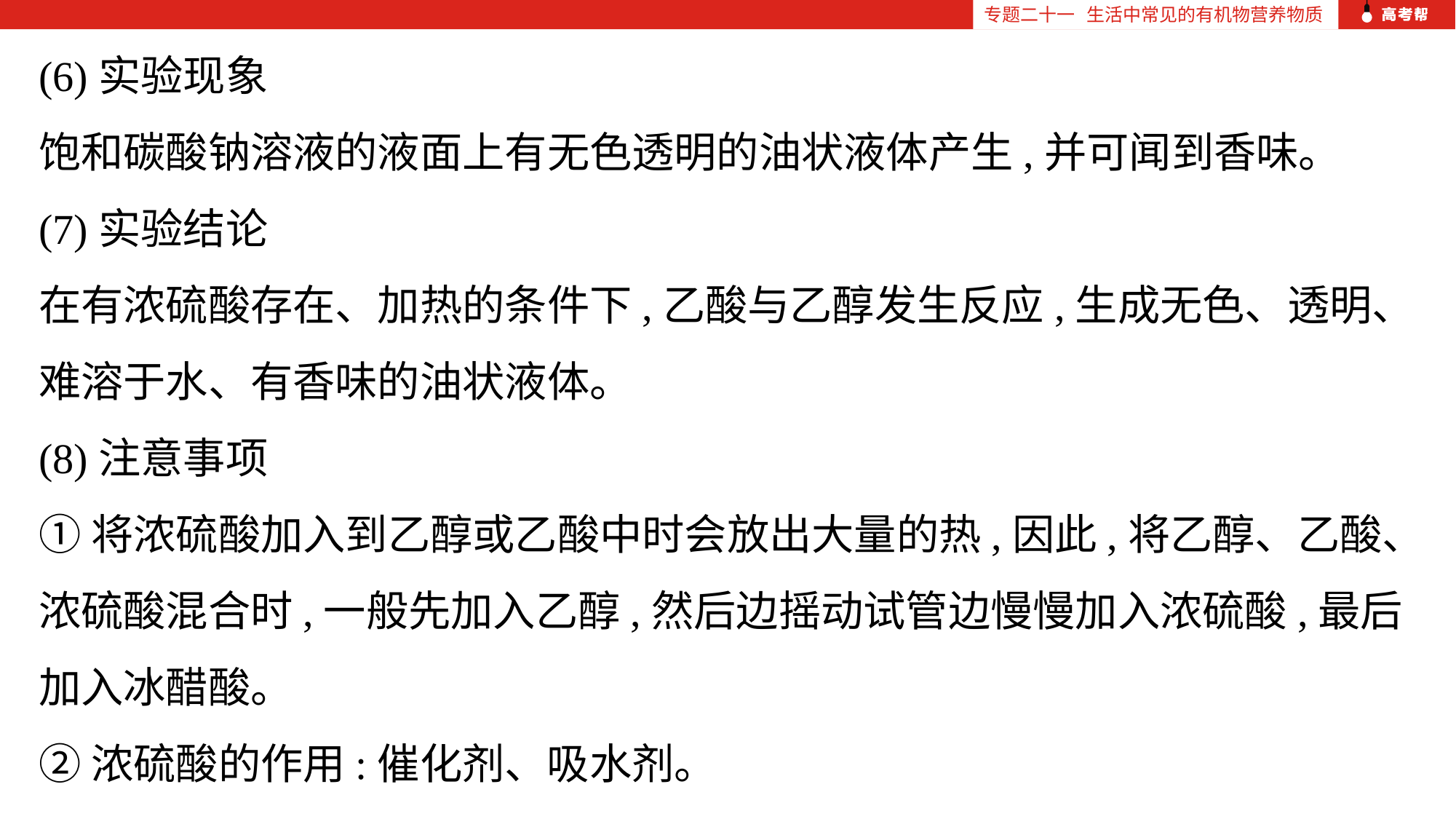

专题二十一   生活中常见的有机物营养物质
(6)实验现象
饱和碳酸钠溶液的液面上有无色透明的油状液体产生,并可闻到香味。
(7)实验结论
在有浓硫酸存在、加热的条件下,乙酸与乙醇发生反应,生成无色、透明、难溶于水、有香味的油状液体。
(8)注意事项
①将浓硫酸加入到乙醇或乙酸中时会放出大量的热,因此,将乙醇、乙酸、浓硫酸混合时,一般先加入乙醇,然后边摇动试管边慢慢加入浓硫酸,最后加入冰醋酸。
②浓硫酸的作用:催化剂、吸水剂。